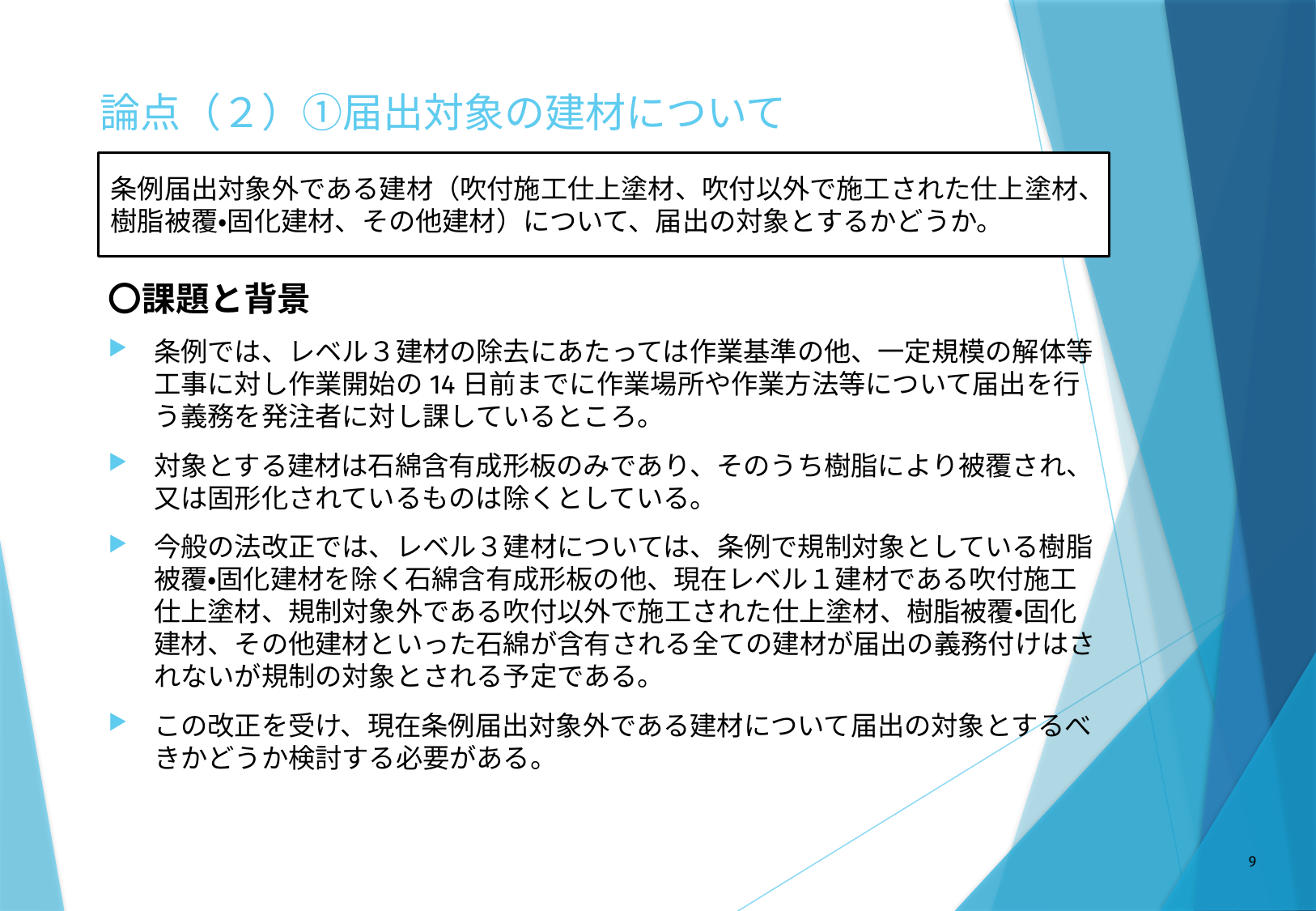

# 論点（２）①届出対象の建材について
条例届出対象外である建材（吹付施工仕上塗材、吹付以外で施工された仕上塗材、樹脂被覆・固化建材、その他建材）について、届出の対象とするかどうか。
〇課題と背景
条例では、レベル３建材の除去にあたっては作業基準の他、一定規模の解体等工事に対し作業開始の14日前までに作業場所や作業方法等について届出を行う義務を発注者に対し課しているところ。
対象とする建材は石綿含有成形板のみであり、そのうち樹脂により被覆され、又は固形化されているものは除くとしている。
今般の法改正では、レベル３建材については、条例で規制対象としている樹脂被覆・固化建材を除く石綿含有成形板の他、現在レベル１建材である吹付施工仕上塗材、規制対象外である吹付以外で施工された仕上塗材、樹脂被覆・固化建材、その他建材といった石綿が含有される全ての建材が届出の義務付けはされないが規制の対象とされる予定である。
この改正を受け、現在条例届出対象外である建材について届出の対象とするべきかどうか検討する必要がある。
9